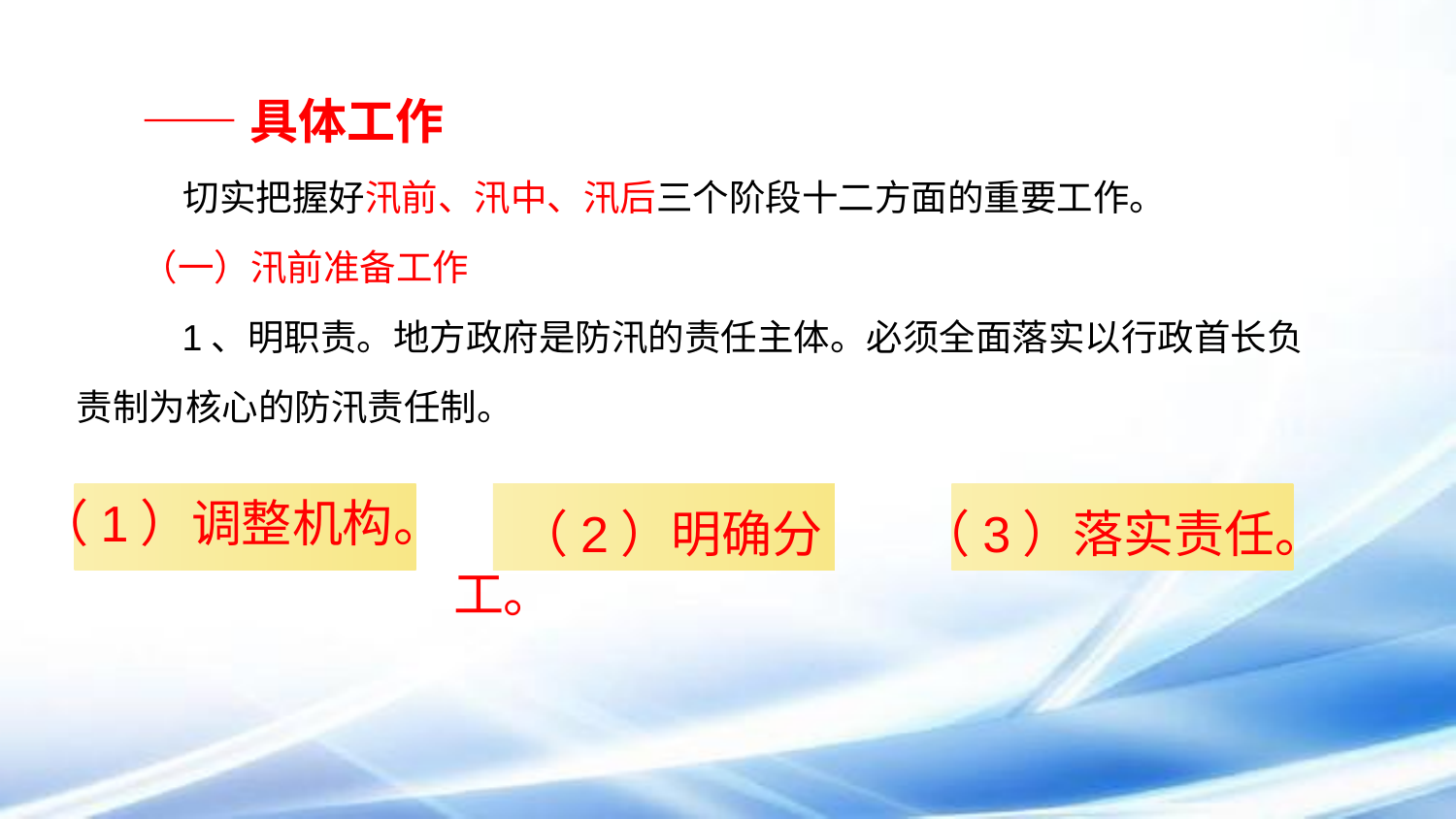

——具体工作
    切实把握好汛前、汛中、汛后三个阶段十二方面的重要工作。
（一）汛前准备工作
    1、明职责。地方政府是防汛的责任主体。必须全面落实以行政首长负责制为核心的防汛责任制。

（2）明确分工。

（3）落实责任。
（1）调整机构。